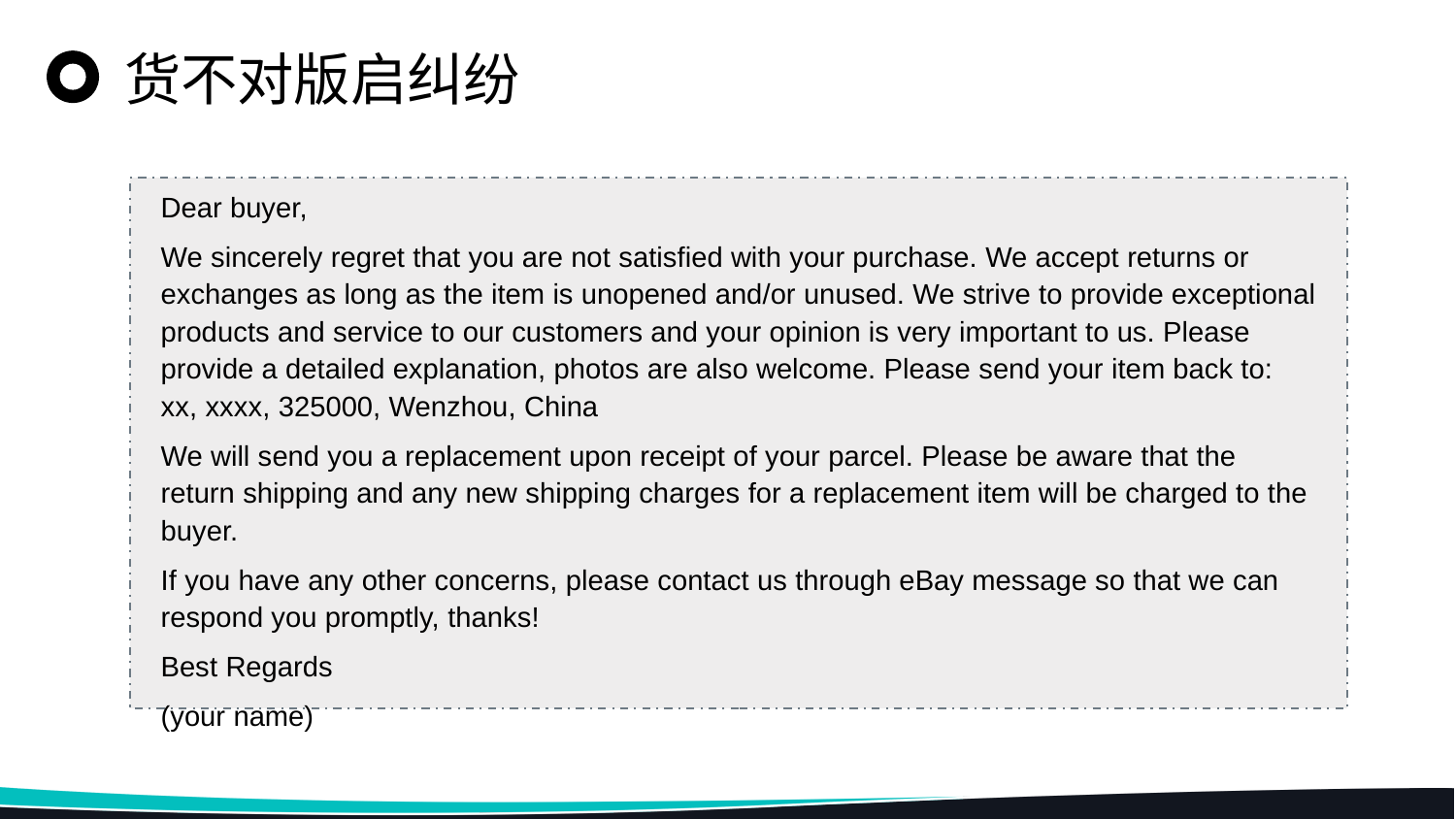

货不对版启纠纷

Dear buyer,
We sincerely regret that you are not satisfied with your purchase. We accept returns or exchanges as long as the item is unopened and/or unused. We strive to provide exceptional products and service to our customers and your opinion is very important to us. Please provide a detailed explanation, photos are also welcome. Please send your item back to:  xx, xxxx, 325000, Wenzhou, China
We will send you a replacement upon receipt of your parcel. Please be aware that the return shipping and any new shipping charges for a replacement item will be charged to the buyer.
If you have any other concerns, please contact us through eBay message so that we can respond you promptly, thanks!
Best Regards
(your name)